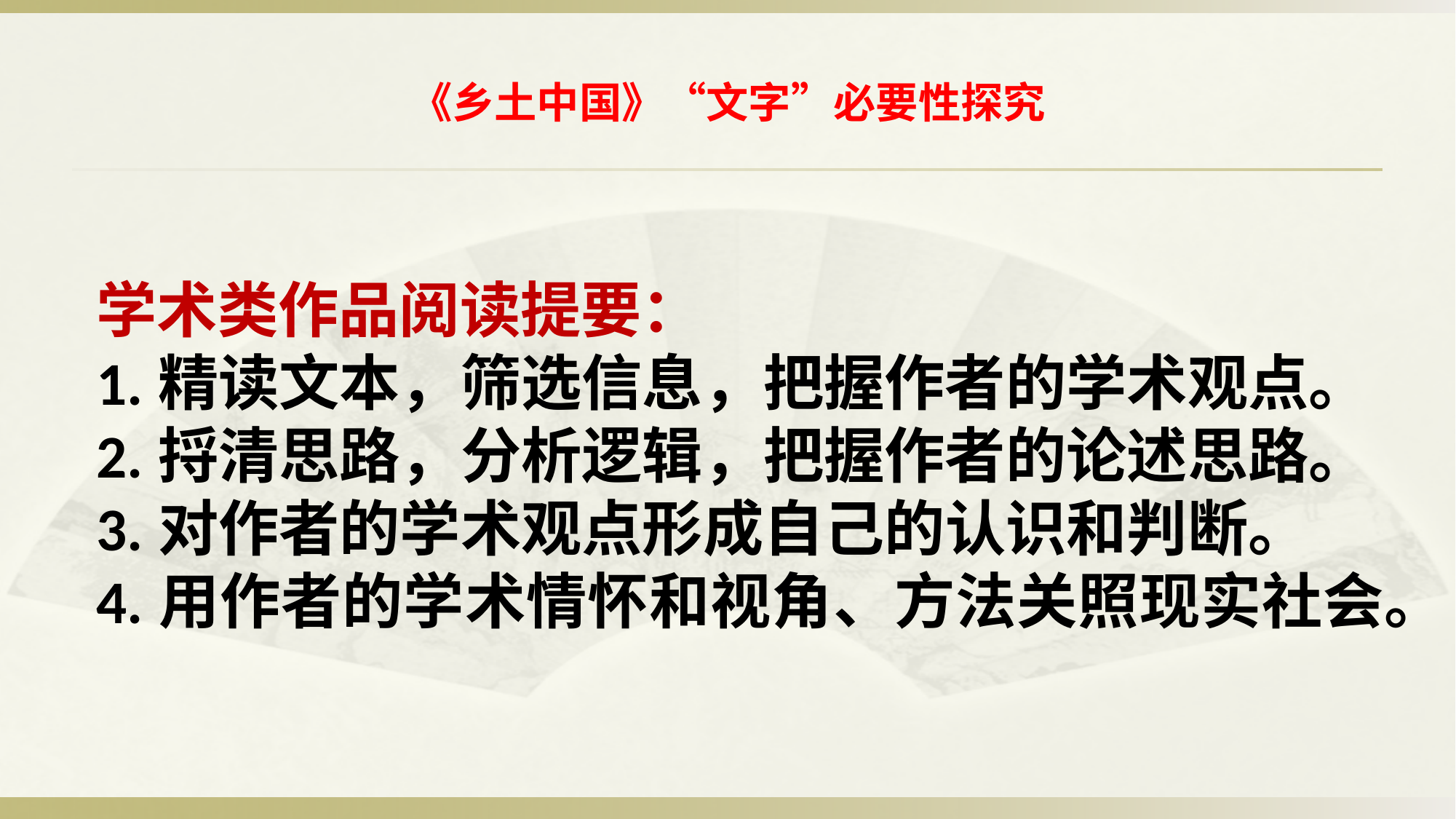

# 《乡土中国》“文字”必要性探究
学术类作品阅读提要：
1.精读文本，筛选信息，把握作者的学术观点。
2.捋清思路，分析逻辑，把握作者的论述思路。
3.对作者的学术观点形成自己的认识和判断。
4.用作者的学术情怀和视角、方法关照现实社会。